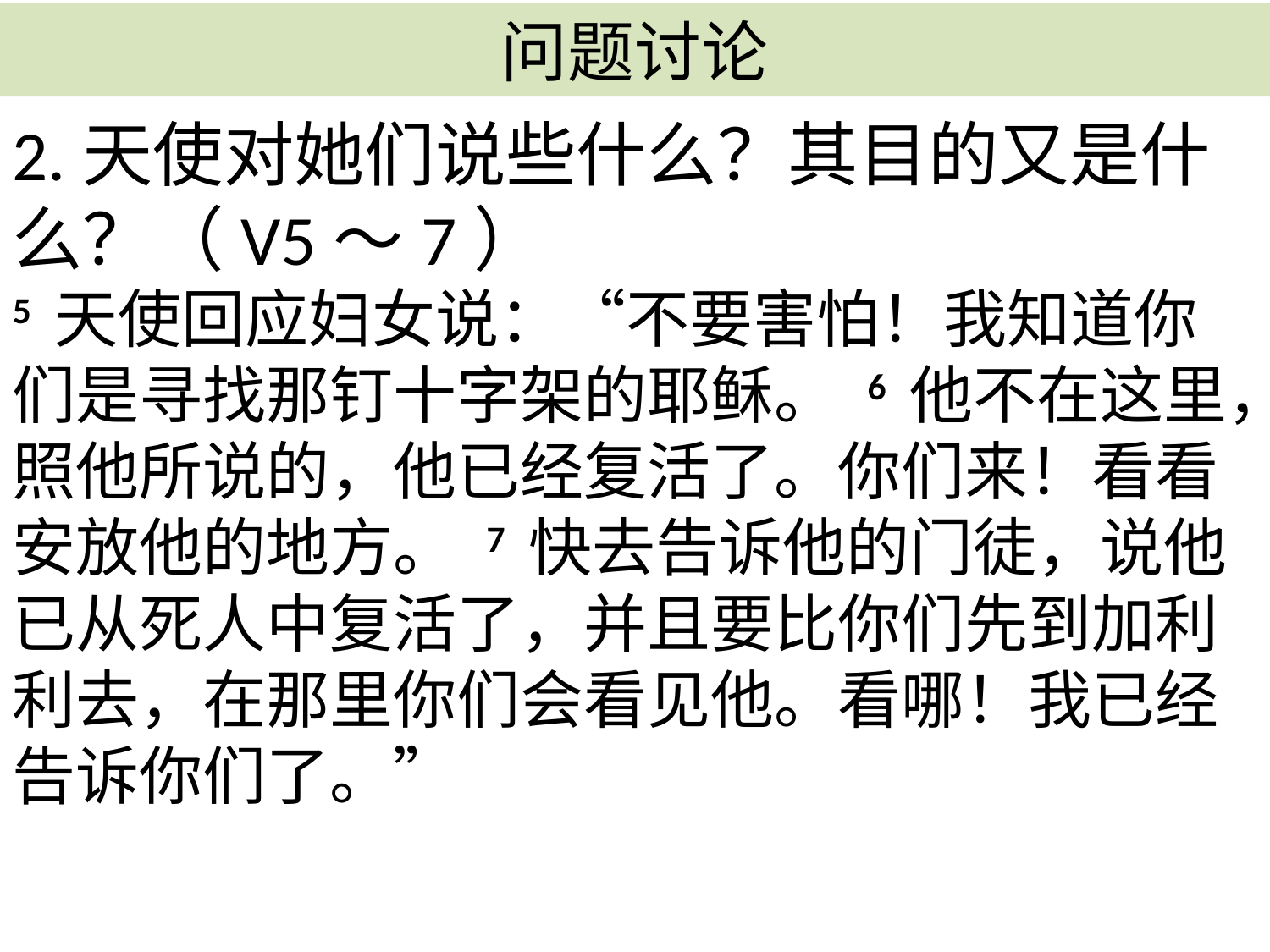

# 问题讨论
2.天使对她们说些什么？其目的又是什么？（V5～7）
5 天使回应妇女说：“不要害怕！我知道你们是寻找那钉十字架的耶稣。 6 他不在这里，照他所说的，他已经复活了。你们来！看看安放他的地方。 7 快去告诉他的门徒，说他已从死人中复活了，并且要比你们先到加利利去，在那里你们会看见他。看哪！我已经告诉你们了。”